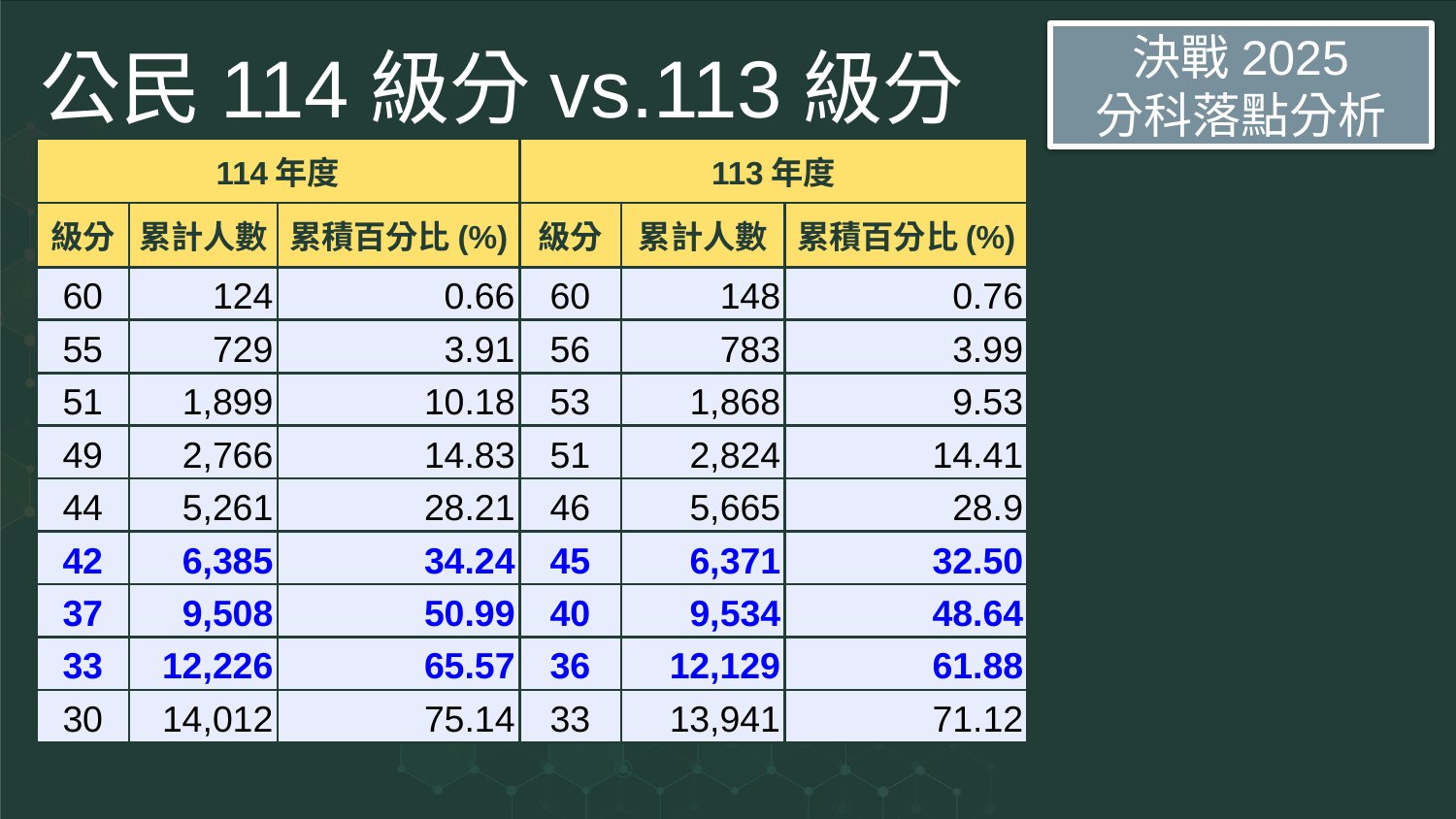

# 公民114級分vs.113級分
決戰2025
分科落點分析
| 114年度 |  |  | 113年度 |  |  |
| --- | --- | --- | --- | --- | --- |
| 級分 | 累計人數 | 累積百分比(%) | 級分 | 累計人數 | 累積百分比(%) |
| 60 | 124 | 0.66 | 60 | 148 | 0.76 |
| 55 | 729 | 3.91 | 56 | 783 | 3.99 |
| 51 | 1,899 | 10.18 | 53 | 1,868 | 9.53 |
| 49 | 2,766 | 14.83 | 51 | 2,824 | 14.41 |
| 44 | 5,261 | 28.21 | 46 | 5,665 | 28.9 |
| 42 | 6,385 | 34.24 | 45 | 6,371 | 32.50 |
| 37 | 9,508 | 50.99 | 40 | 9,534 | 48.64 |
| 33 | 12,226 | 65.57 | 36 | 12,129 | 61.88 |
| 30 | 14,012 | 75.14 | 33 | 13,941 | 71.12 |